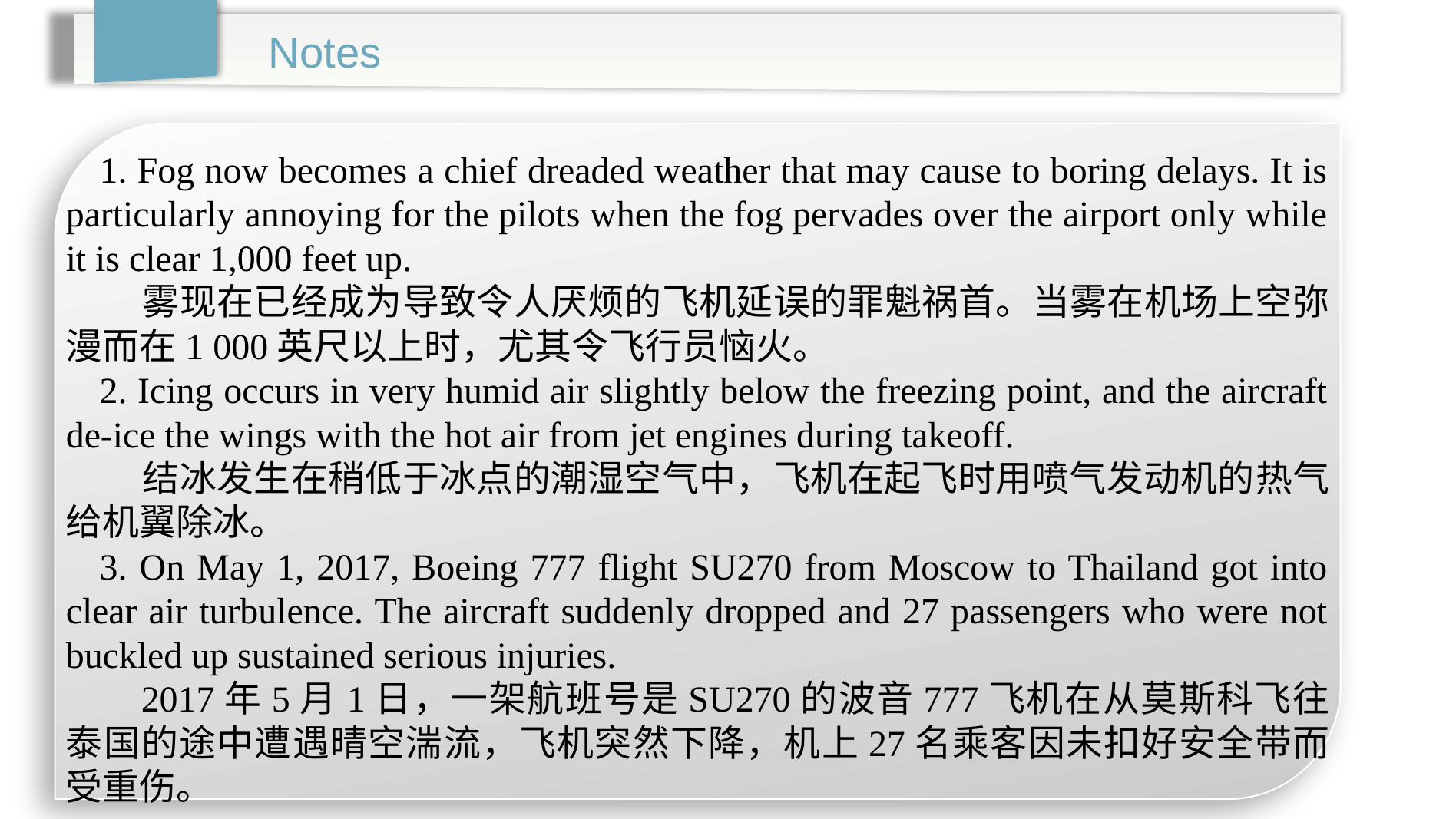

Notes

1. Fog now becomes a chief dreaded weather that may cause to boring delays. It is particularly annoying for the pilots when the fog pervades over the airport only while it is clear 1,000 feet up.
    雾现在已经成为导致令人厌烦的飞机延误的罪魁祸首。当雾在机场上空弥漫而在1 000英尺以上时，尤其令飞行员恼火。
2. Icing occurs in very humid air slightly below the freezing point, and the aircraft de-ice the wings with the hot air from jet engines during takeoff.
    结冰发生在稍低于冰点的潮湿空气中，飞机在起飞时用喷气发动机的热气给机翼除冰。
3. On May 1, 2017, Boeing 777 flight SU270 from Moscow to Thailand got into clear air turbulence. The aircraft suddenly dropped and 27 passengers who were not buckled up sustained serious injuries.
    2017年5月1日，一架航班号是SU270的波音777飞机在从莫斯科飞往泰国的途中遭遇晴空湍流，飞机突然下降，机上27名乘客因未扣好安全带而受重伤。